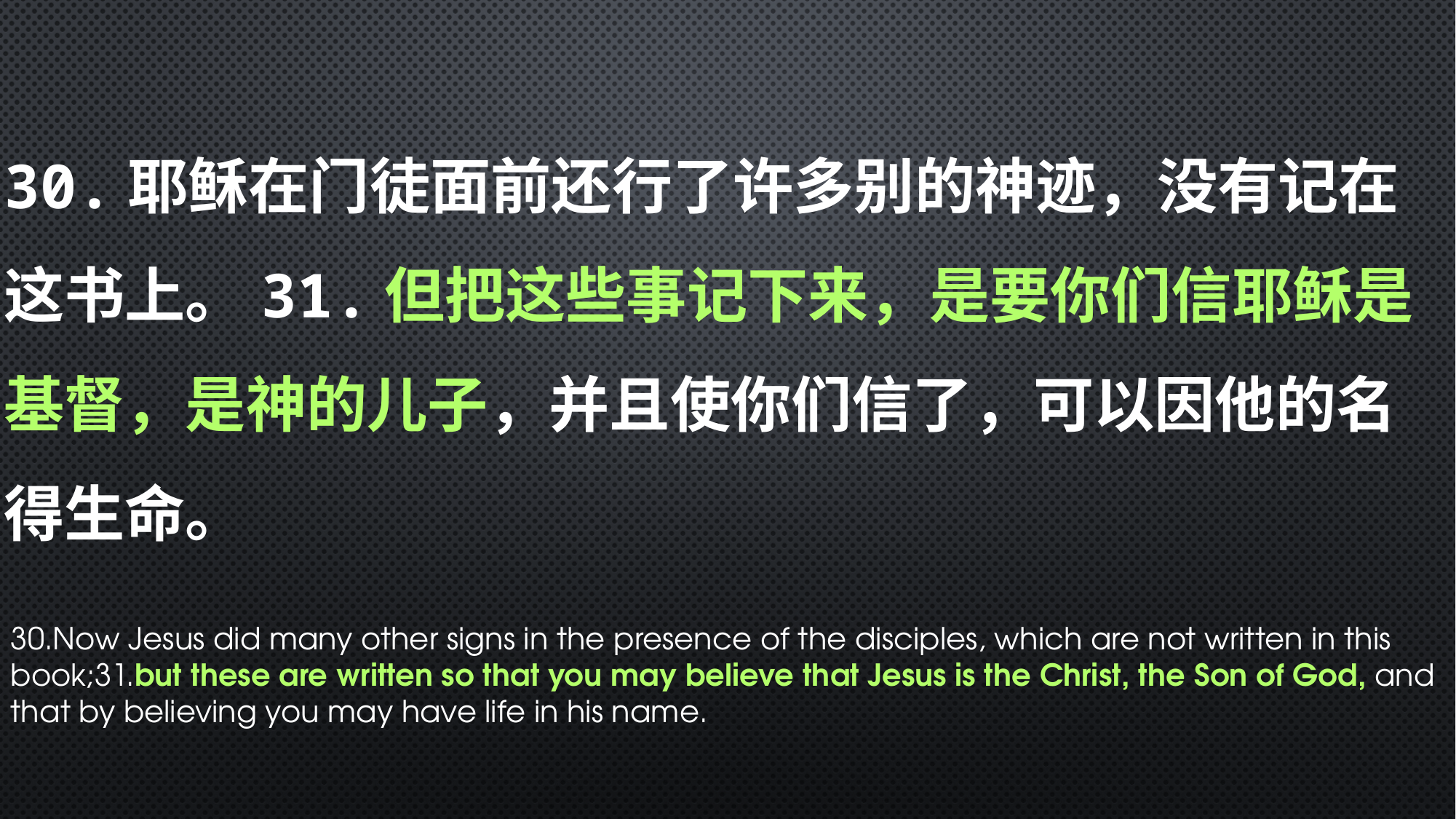

30.耶稣在门徒面前还行了许多别的神迹，没有记在这书上。31.但把这些事记下来，是要你们信耶稣是基督，是神的儿子，并且使你们信了，可以因他的名得生命。

30.Now Jesus did many other signs in the presence of the disciples, which are not written in this book;31.but these are written so that you may believe that Jesus is the Christ, the Son of God, and that by believing you may have life in his name.